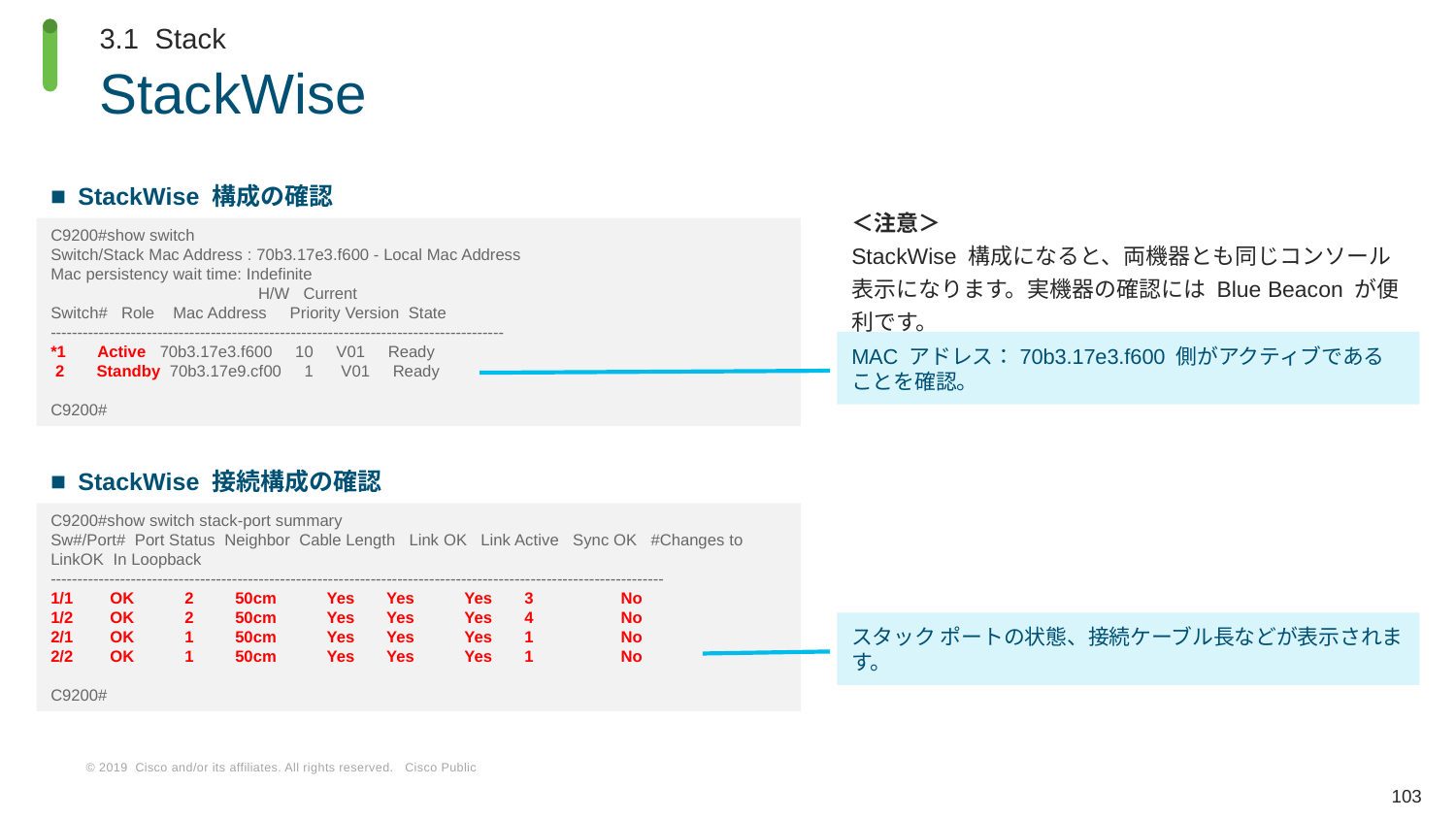

3.1  Stack
# StackWise
StackWise 構成の確認
＜注意＞
StackWise 構成になると、両機器とも同じコンソール表示になります。実機器の確認には Blue Beacon が便利です。
C9200#show switch
Switch/Stack Mac Address : 70b3.17e3.f600 - Local Mac Address
Mac persistency wait time: Indefinite
                                             H/W   Current
Switch#   Role    Mac Address     Priority Version  State
-------------------------------------------------------------------------------------
*1       Active   70b3.17e3.f600     10     V01     Ready
 2       Standby  70b3.17e9.cf00     1      V01     Ready

C9200#
MAC アドレス：70b3.17e3.f600 側がアクティブであることを確認。
StackWise 接続構成の確認
C9200#show switch stack-port summary
Sw#/Port#  Port Status  Neighbor  Cable Length   Link OK   Link Active   Sync OK   #Changes to LinkOK  In Loopback
-------------------------------------------------------------------------------------------------------------------
1/1        OK           2         50cm           Yes       Yes           Yes       3                   No
1/2        OK           2         50cm           Yes       Yes           Yes       4                   No
2/1        OK           1         50cm           Yes       Yes           Yes       1                   No
2/2        OK           1         50cm           Yes       Yes           Yes       1                   No

C9200#
スタック ポートの状態、接続ケーブル長などが表示されます。
103